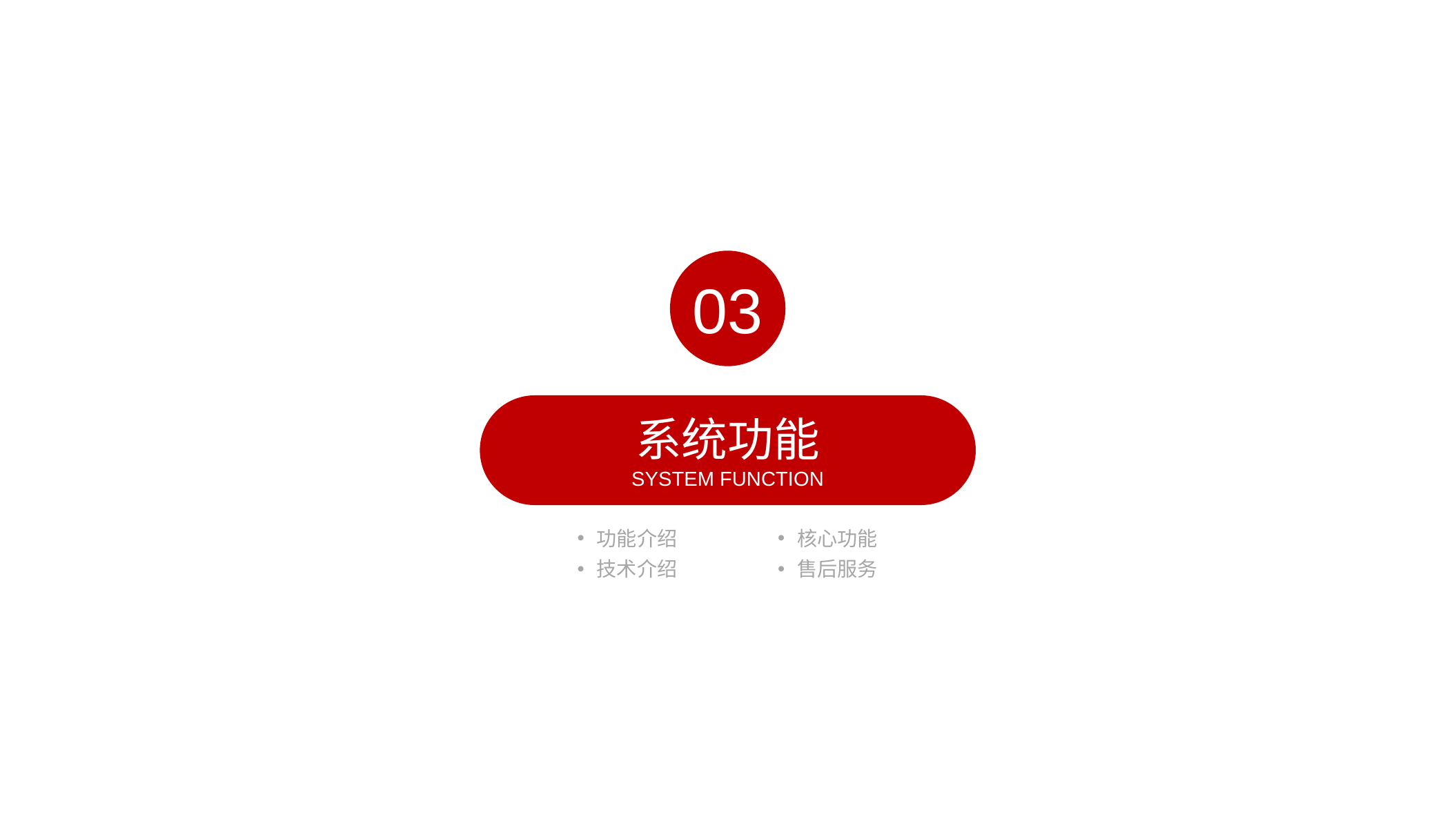

03

系统功能
SYSTEM FUNCTION
功能介绍
核心功能
技术介绍
售后服务